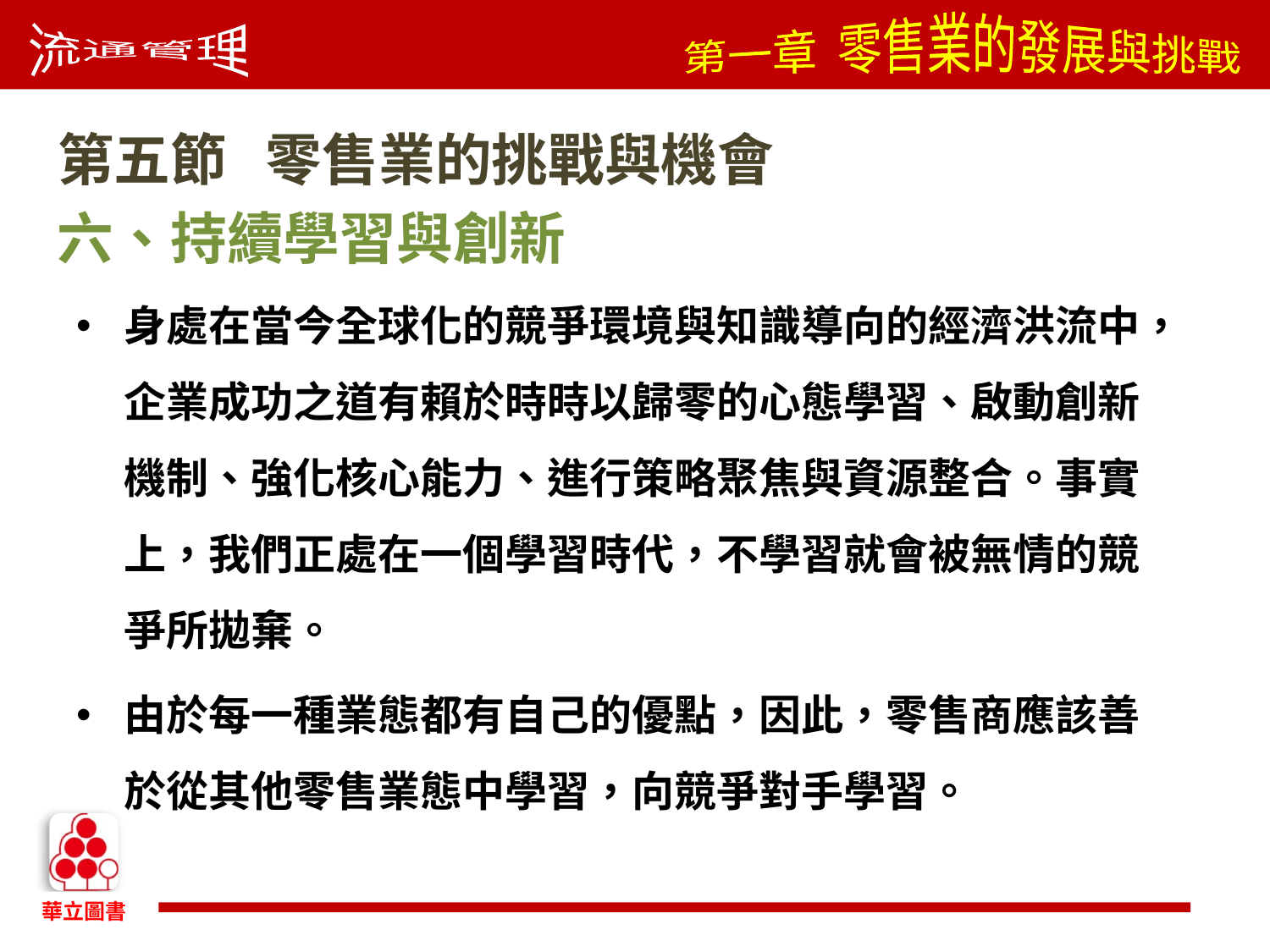

第五節   零售業的挑戰與機會
六、持續學習與創新
身處在當今全球化的競爭環境與知識導向的經濟洪流中，企業成功之道有賴於時時以歸零的心態學習、啟動創新機制、強化核心能力、進行策略聚焦與資源整合。事實上，我們正處在一個學習時代，不學習就會被無情的競爭所拋棄。
由於每一種業態都有自己的優點，因此，零售商應該善於從其他零售業態中學習，向競爭對手學習。